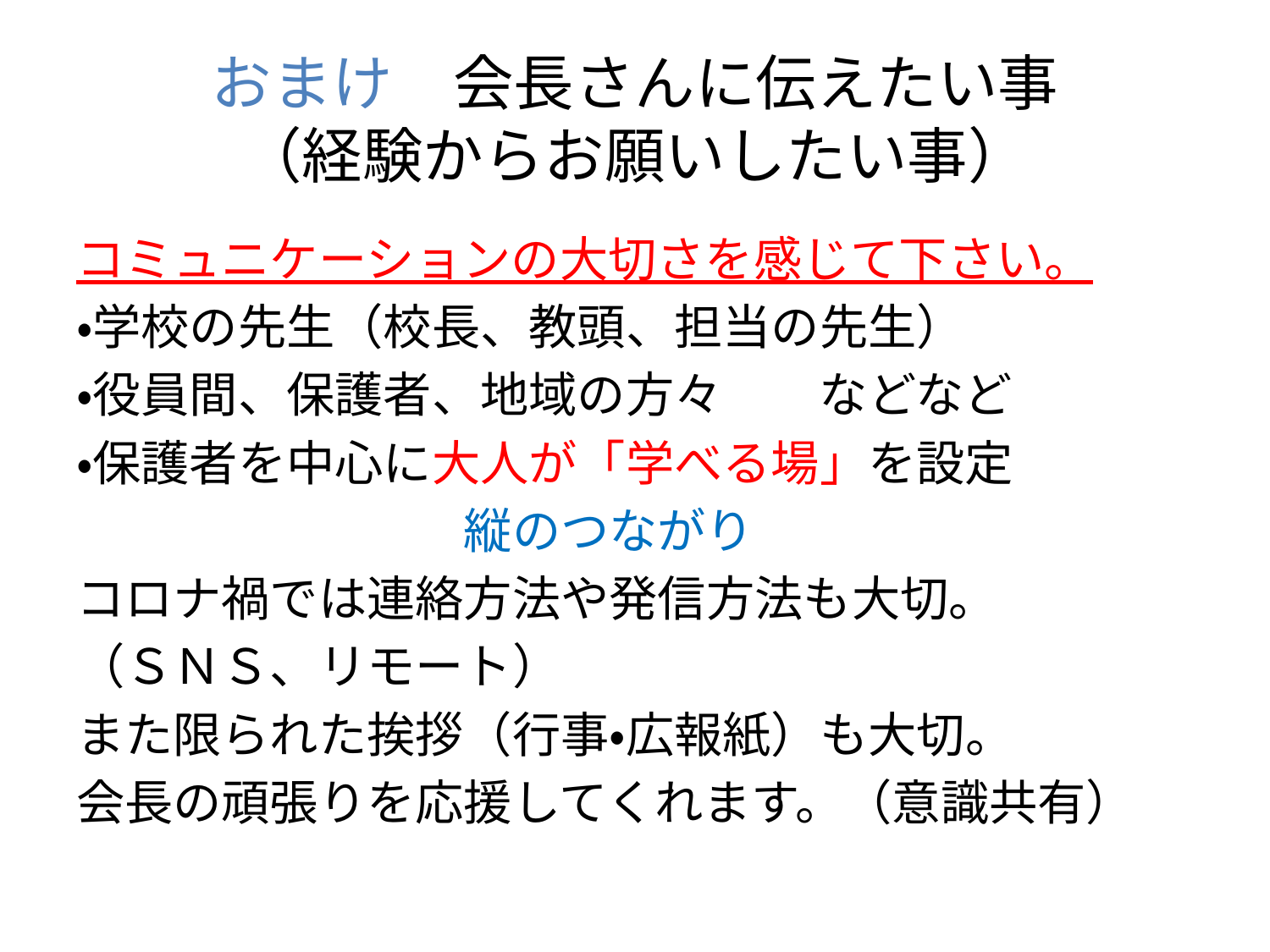

# おまけ　会長さんに伝えたい事 （経験からお願いしたい事）
コミュニケーションの大切さを感じて下さい。
・学校の先生（校長、教頭、担当の先生）
・役員間、保護者、地域の方々　　などなど
・保護者を中心に大人が「学べる場」を設定
　　　　　　　　縦のつながり
コロナ禍では連絡方法や発信方法も大切。
（ＳＮＳ、リモート）
また限られた挨拶（行事・広報紙）も大切。
会長の頑張りを応援してくれます。（意識共有）